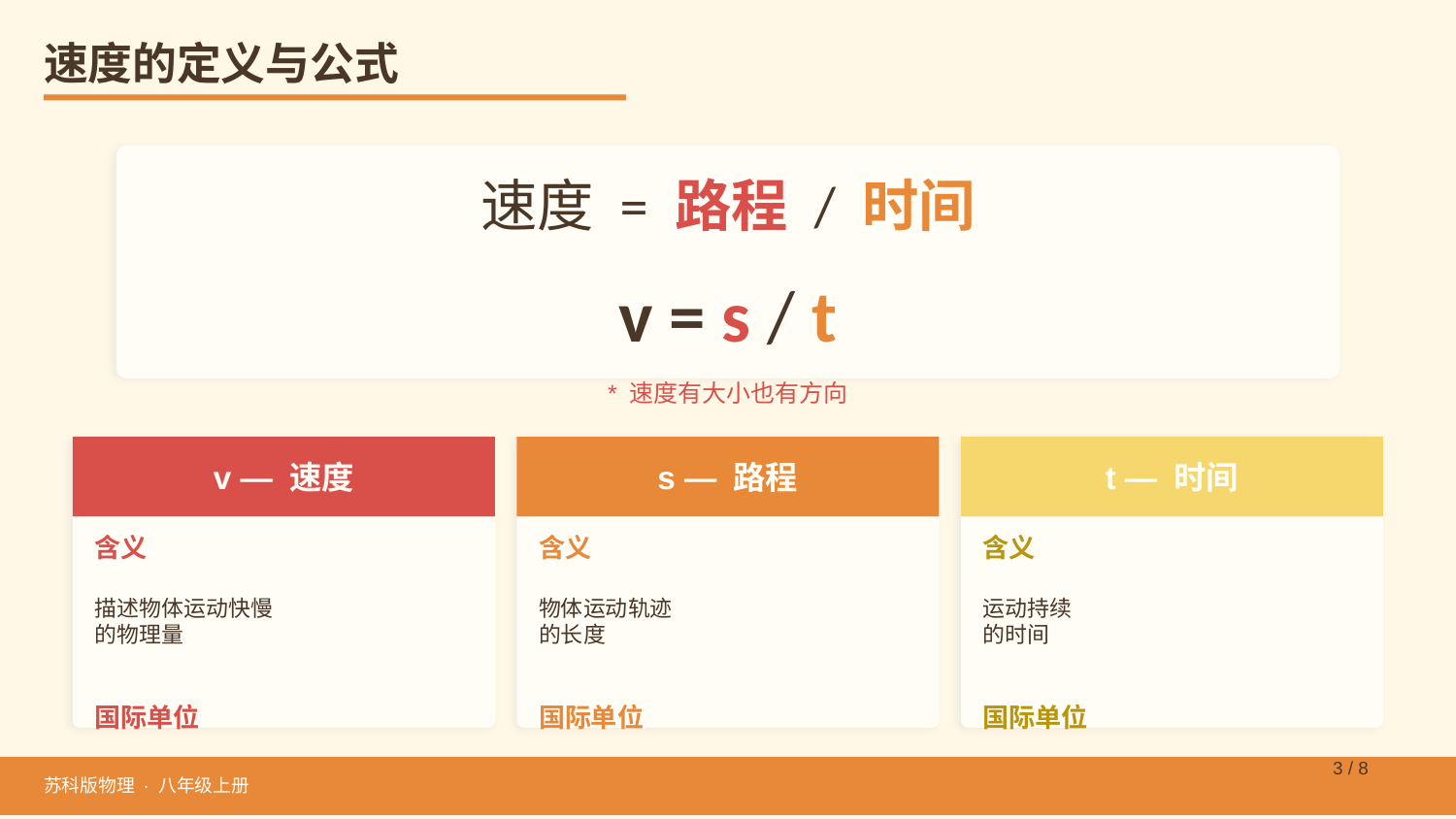

速度的定义与公式

速度 = 路程 / 时间
v = s / t
* 速度有大小也有方向

v — 速度

s — 路程

t — 时间

含义

描述物体运动快慢
的物理量

国际单位

m/s（米每秒）
km/h（千米每时）
含义

物体运动轨迹
的长度

国际单位

m（米）
km（千米）
含义

运动持续
的时间

国际单位

s（秒）
h（小时）
3 / 8

苏科版物理 · 八年级上册